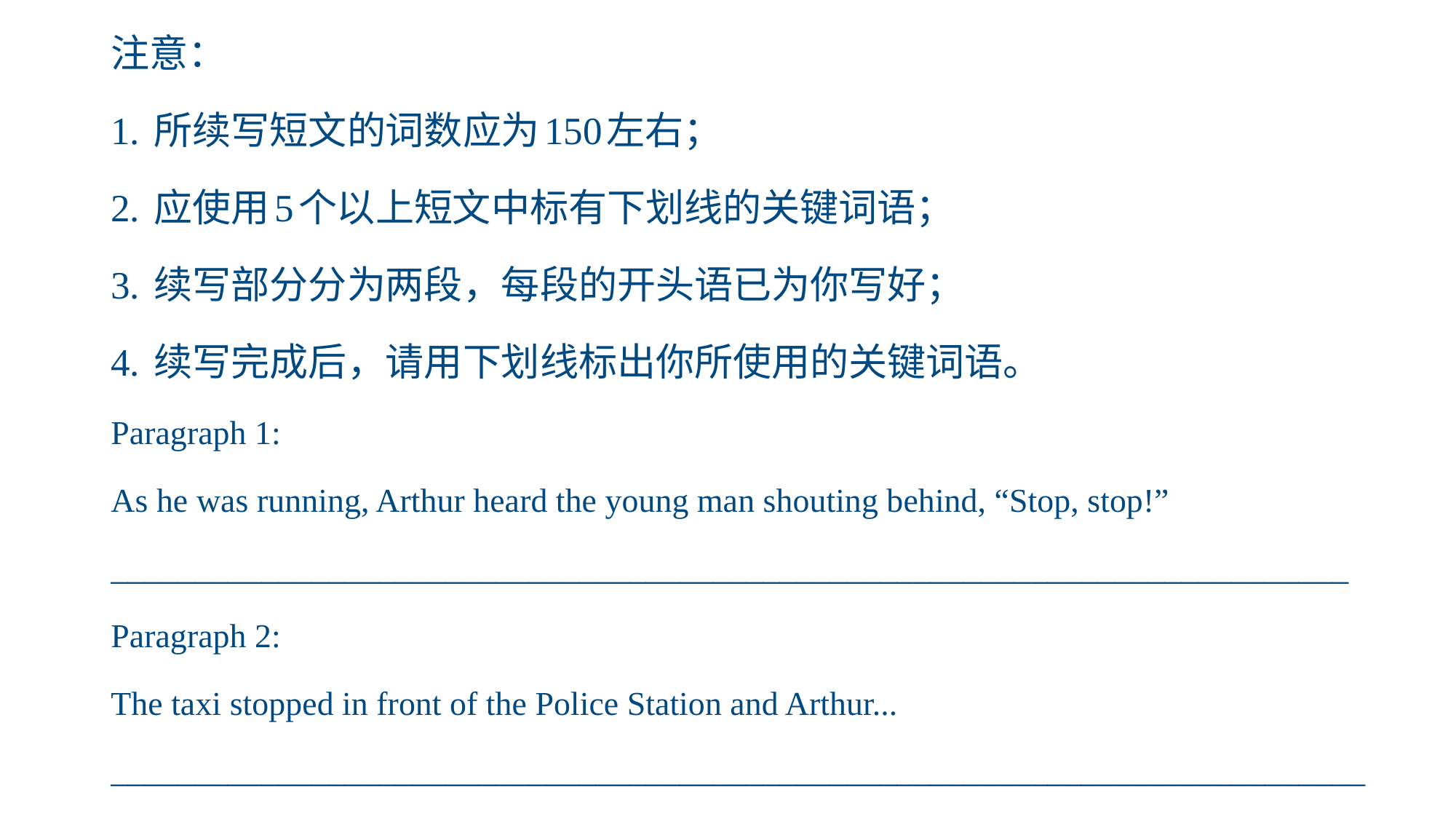

注意：
1. 所续写短文的词数应为150左右；
2. 应使用5个以上短文中标有下划线的关键词语；
3. 续写部分分为两段，每段的开头语已为你写好；
4. 续写完成后，请用下划线标出你所使用的关键词语。
Paragraph 1:
As he was running, Arthur heard the young man shouting behind, “Stop, stop!”
__________________________________________________________________________
Paragraph 2:
The taxi stopped in front of the Police Station and Arthur...
___________________________________________________________________________